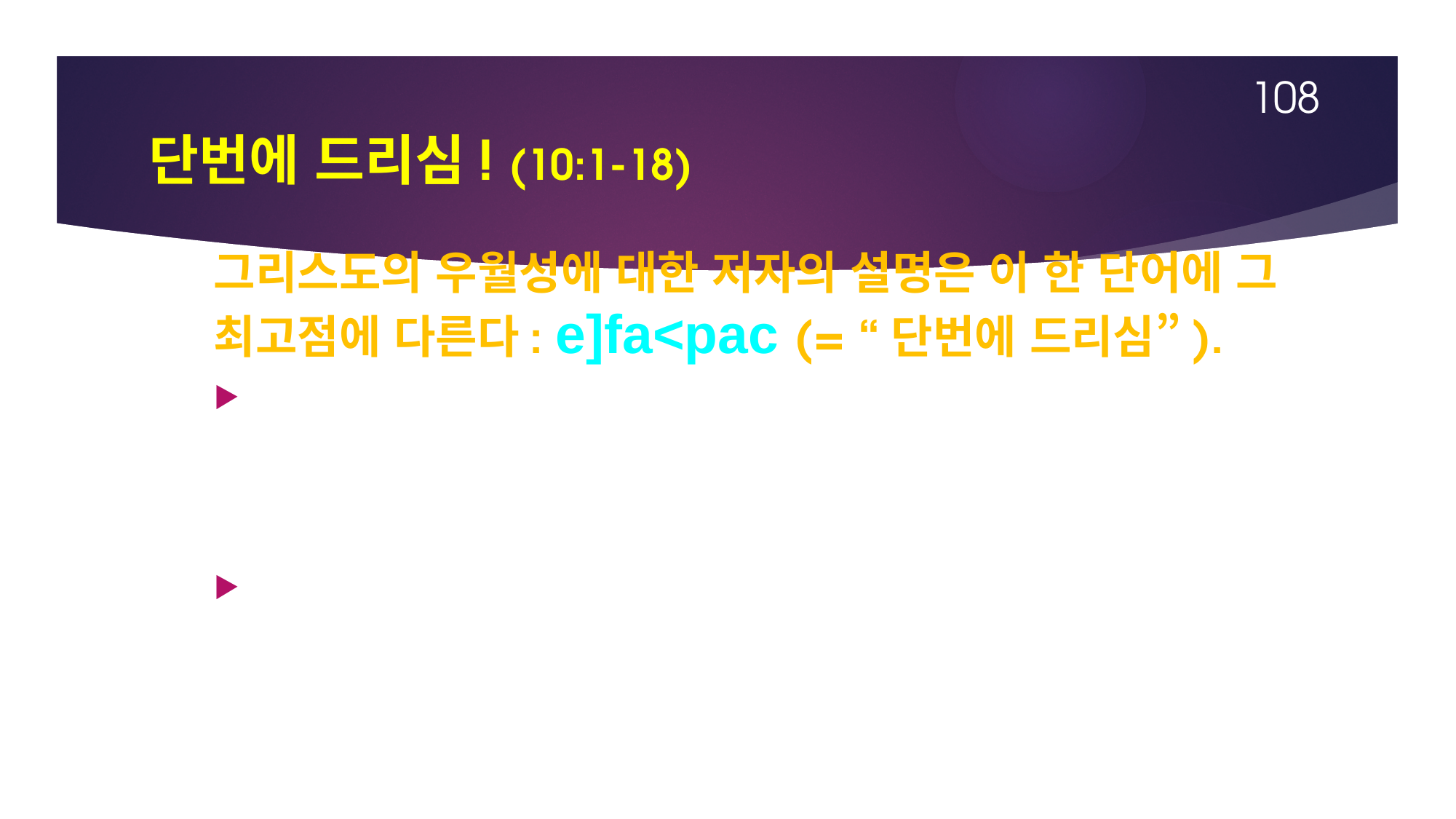

108
# 단번에 드리심! (10:1-18)
그리스도의 우월성에 대한 저자의 설명은 이 한 단어에 그 최고점에 다른다: e]fa<pac (= “단번에 드리심”).
옛 형식 안에서는 아론계보의 제사장들은 서서, 그들의 희생제물 드리기를 반복하였고 이들의 반복성은 결국 이 제사들이 끝까지 유효하지 않다라는 것을 보여줬다. 그들이 일이 절대 끝날 수 없다는 것이다.
대조적으로 그리스도는 그의 제사를 단번에 드리시고 앉으셨다! 그가 “앉으셨다”라는 사실은 그의 제사가 완벽하게 영원히 완성되셨다는 것을 뜻한다!